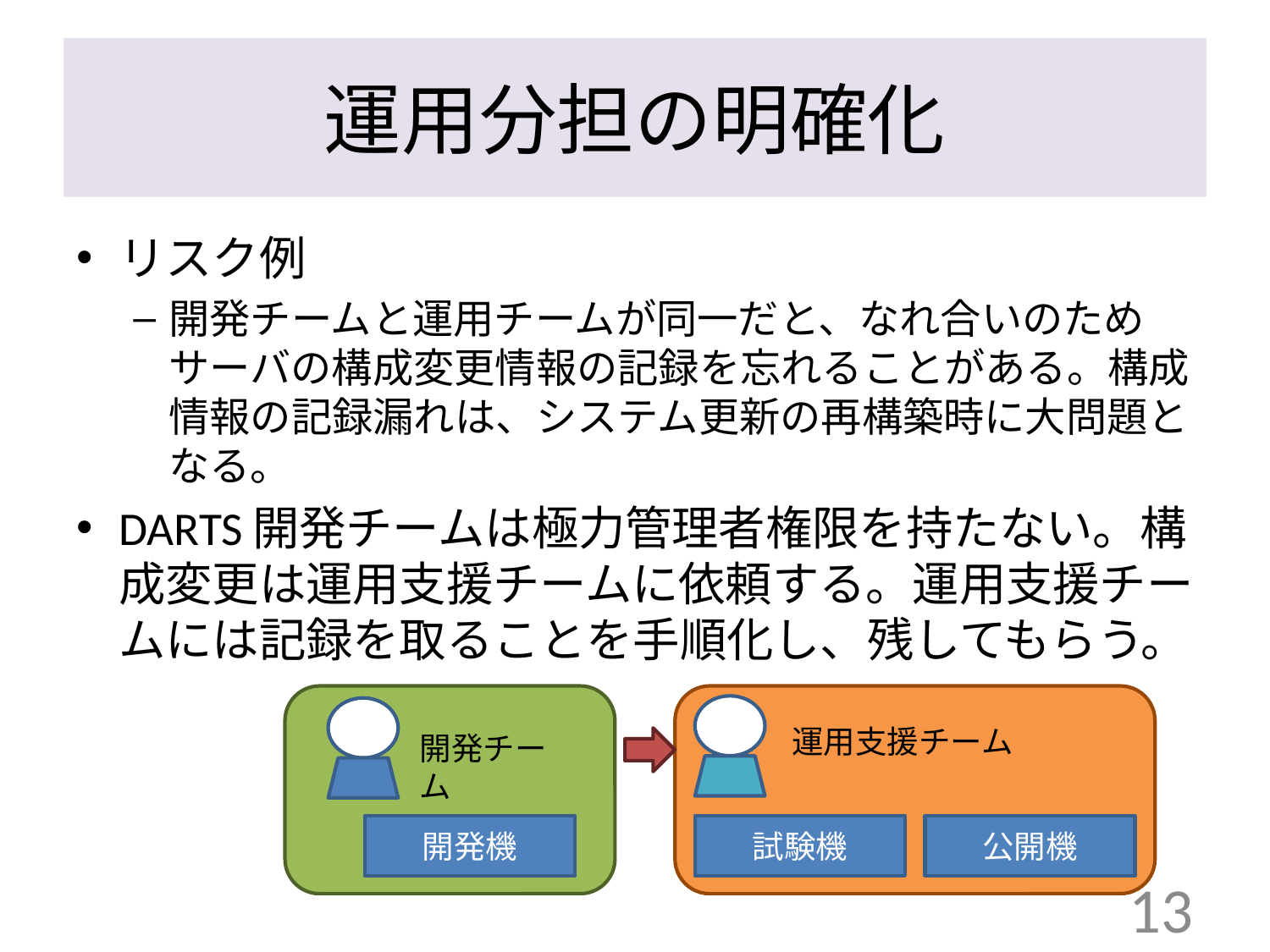

# 運用分担の明確化
リスク例
開発チームと運用チームが同一だと、なれ合いのためサーバの構成変更情報の記録を忘れることがある。構成情報の記録漏れは、システム更新の再構築時に大問題となる。
DARTS開発チームは極力管理者権限を持たない。構成変更は運用支援チームに依頼する。運用支援チームには記録を取ることを手順化し、残してもらう。

運用支援チーム
開発チーム

開発機
試験機
公開機
13